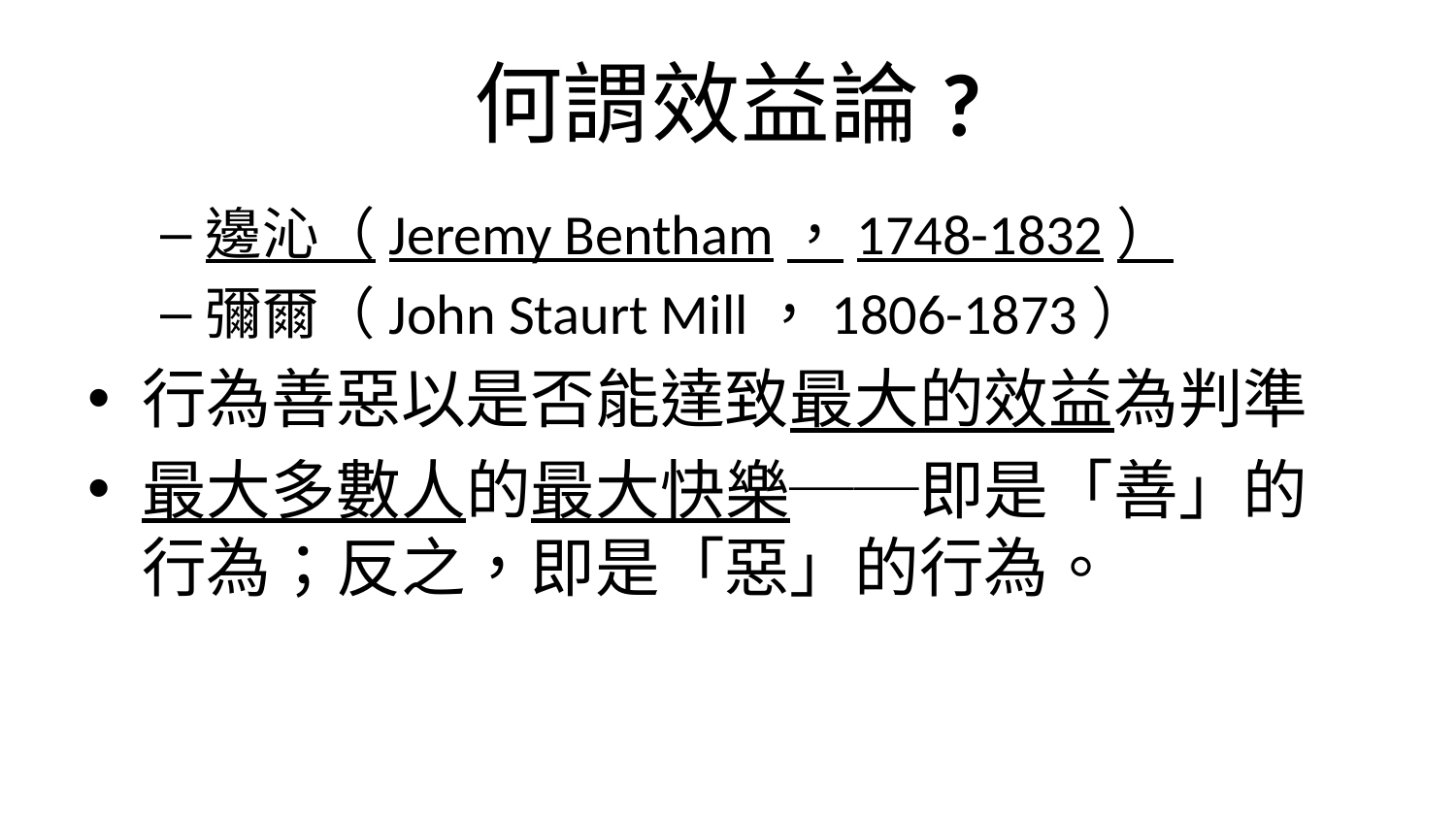

# 何謂效益論?
邊沁（Jeremy Bentham，1748-1832）
彌爾（John Staurt Mill，1806-1873）
行為善惡以是否能達致最大的效益為判準
最大多數人的最大快樂──即是「善」的行為；反之，即是「惡」的行為。